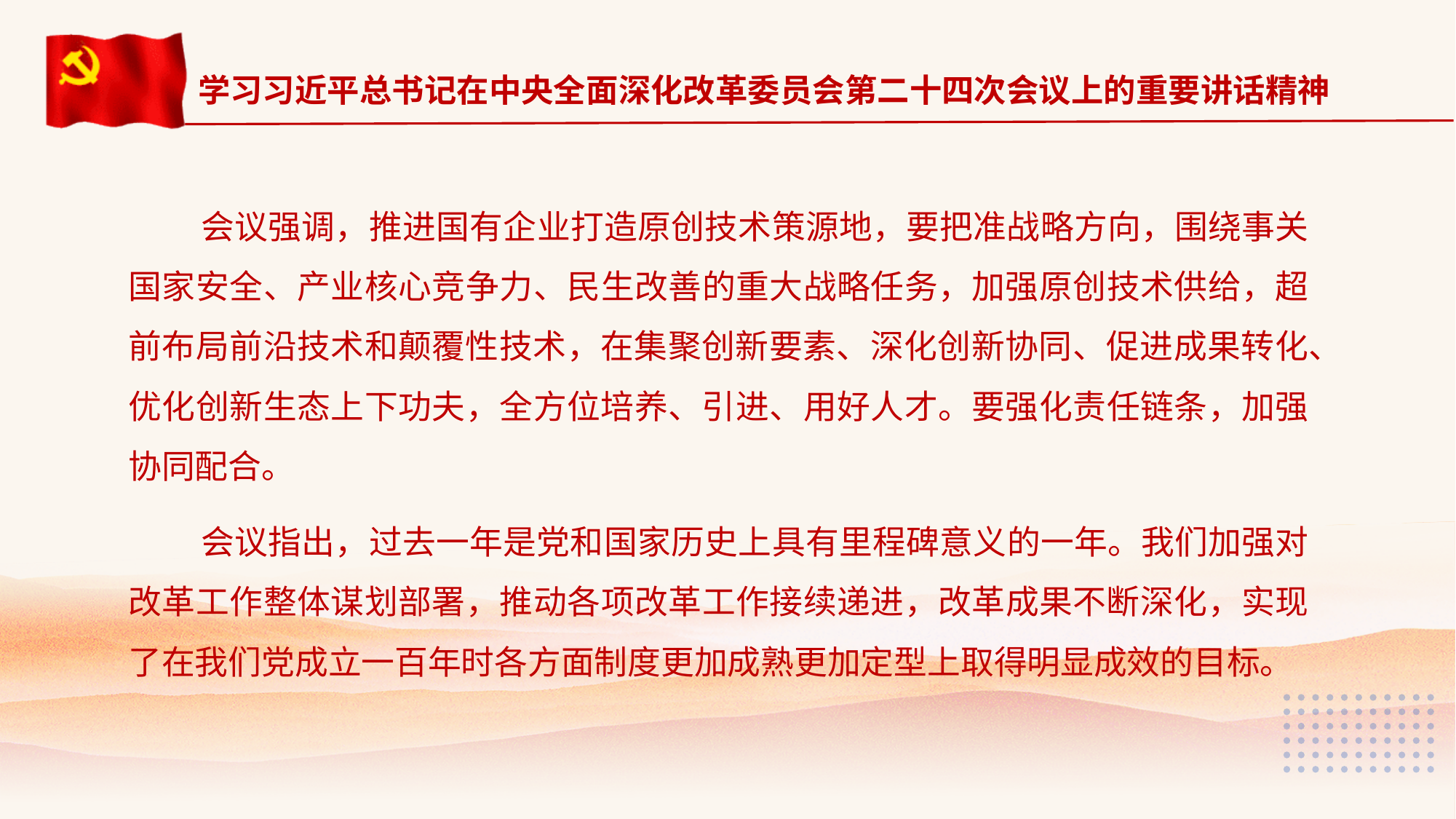

学习习近平总书记在中央全面深化改革委员会第二十四次会议上的重要讲话精神
会议强调，推进国有企业打造原创技术策源地，要把准战略方向，围绕事关国家安全、产业核心竞争力、民生改善的重大战略任务，加强原创技术供给，超前布局前沿技术和颠覆性技术，在集聚创新要素、深化创新协同、促进成果转化、优化创新生态上下功夫，全方位培养、引进、用好人才。要强化责任链条，加强协同配合。
会议指出，过去一年是党和国家历史上具有里程碑意义的一年。我们加强对改革工作整体谋划部署，推动各项改革工作接续递进，改革成果不断深化，实现了在我们党成立一百年时各方面制度更加成熟更加定型上取得明显成效的目标。